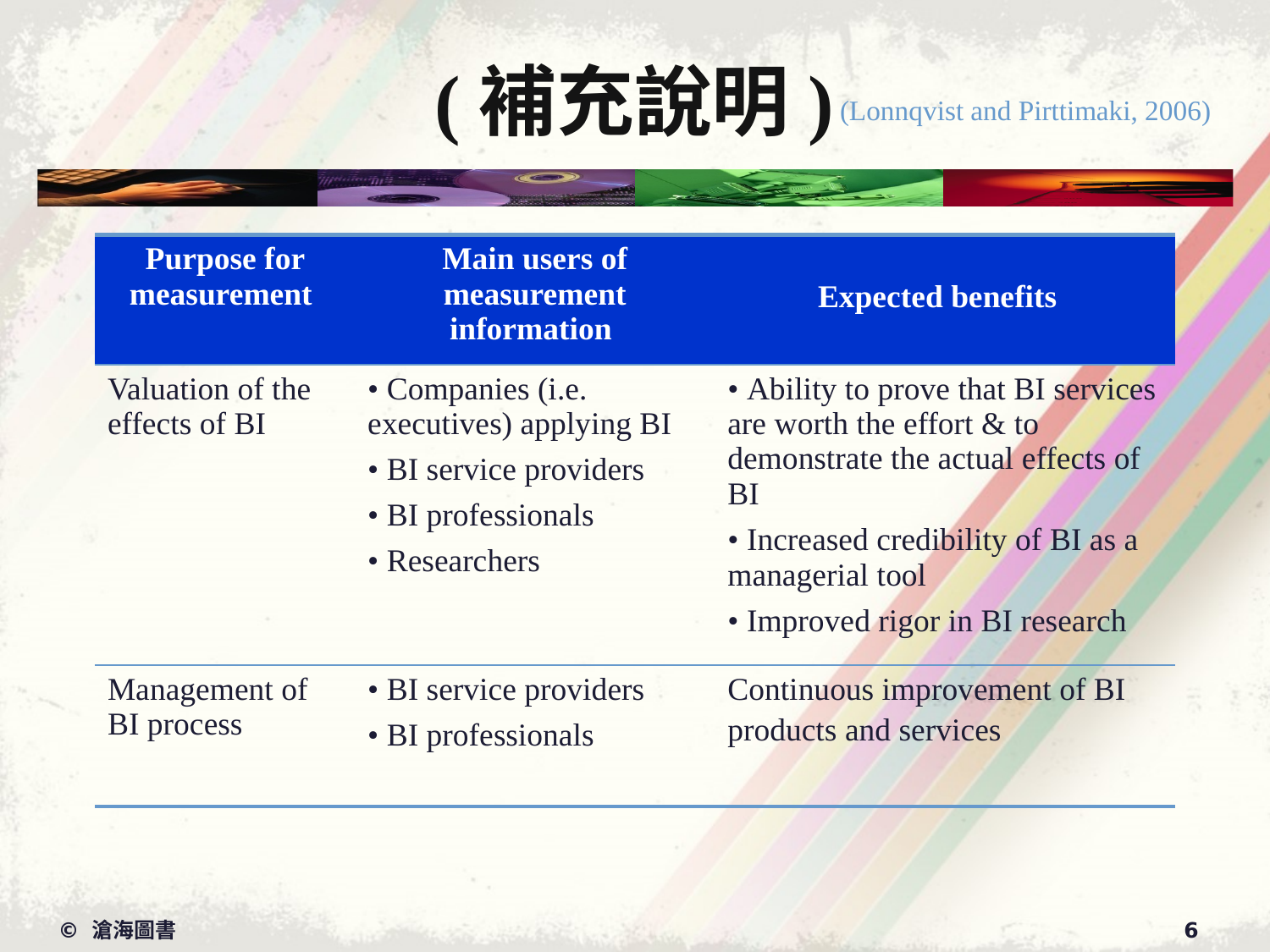

# (補充說明)
(Lonnqvist and Pirttimaki, 2006)
| Purpose for measurement | Main users of measurement information | Expected benefits |
| --- | --- | --- |
| Valuation of the effects of BI | • Companies (i.e. executives) applying BI • BI service providers • BI professionals • Researchers | • Ability to prove that BI services are worth the effort & to demonstrate the actual effects of BI • Increased credibility of BI as a managerial tool • Improved rigor in BI research |
| Management of BI process | • BI service providers • BI professionals | Continuous improvement of BI products and services |
© 滄海圖書
6